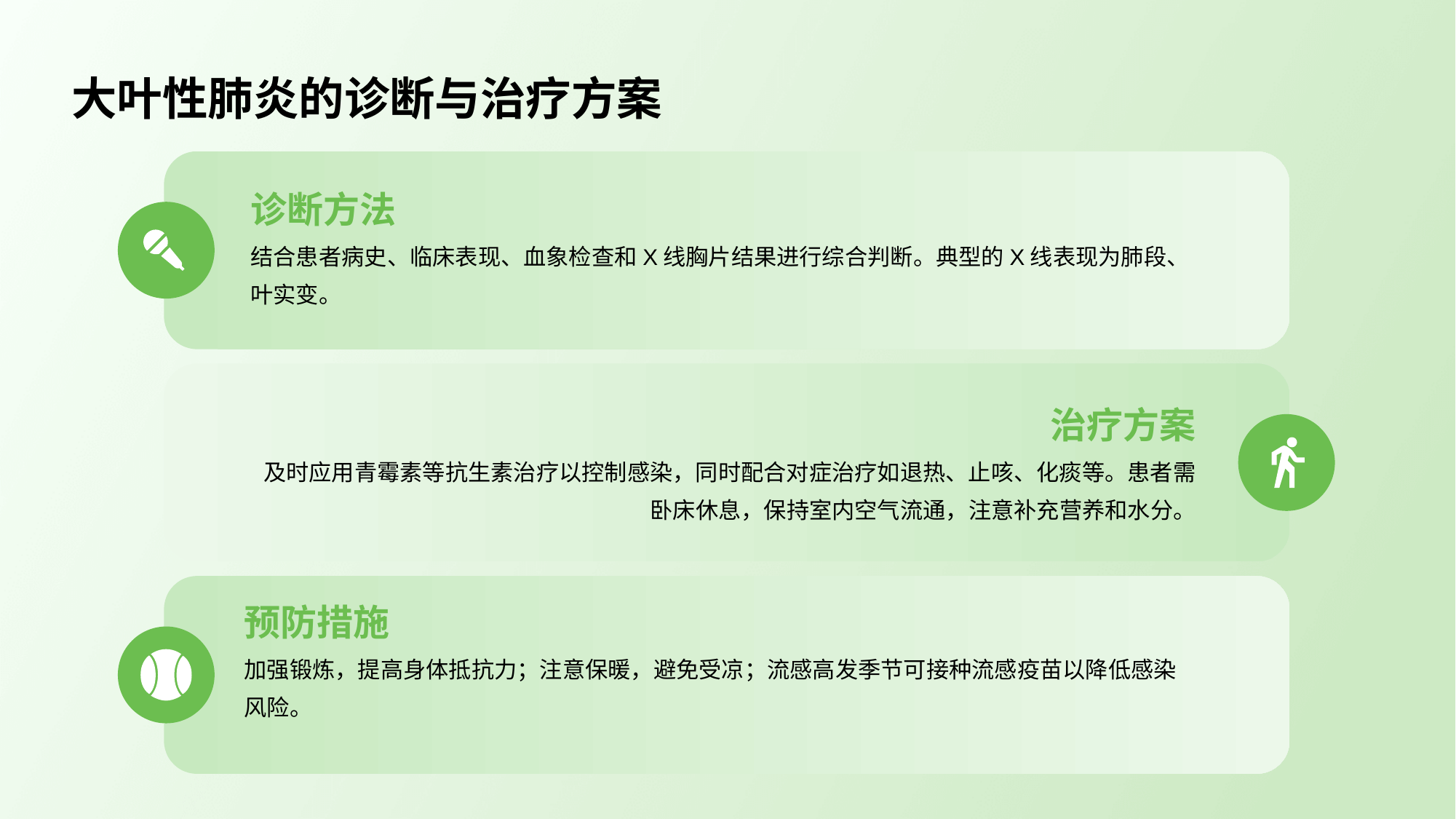

大叶性肺炎的诊断与治疗方案

诊断方法

结合患者病史、临床表现、血象检查和X线胸片结果进行综合判断。典型的X线表现为肺段、叶实变。

治疗方案

及时应用青霉素等抗生素治疗以控制感染，同时配合对症治疗如退热、止咳、化痰等。患者需卧床休息，保持室内空气流通，注意补充营养和水分。

预防措施

加强锻炼，提高身体抵抗力；注意保暖，避免受凉；流感高发季节可接种流感疫苗以降低感染风险。